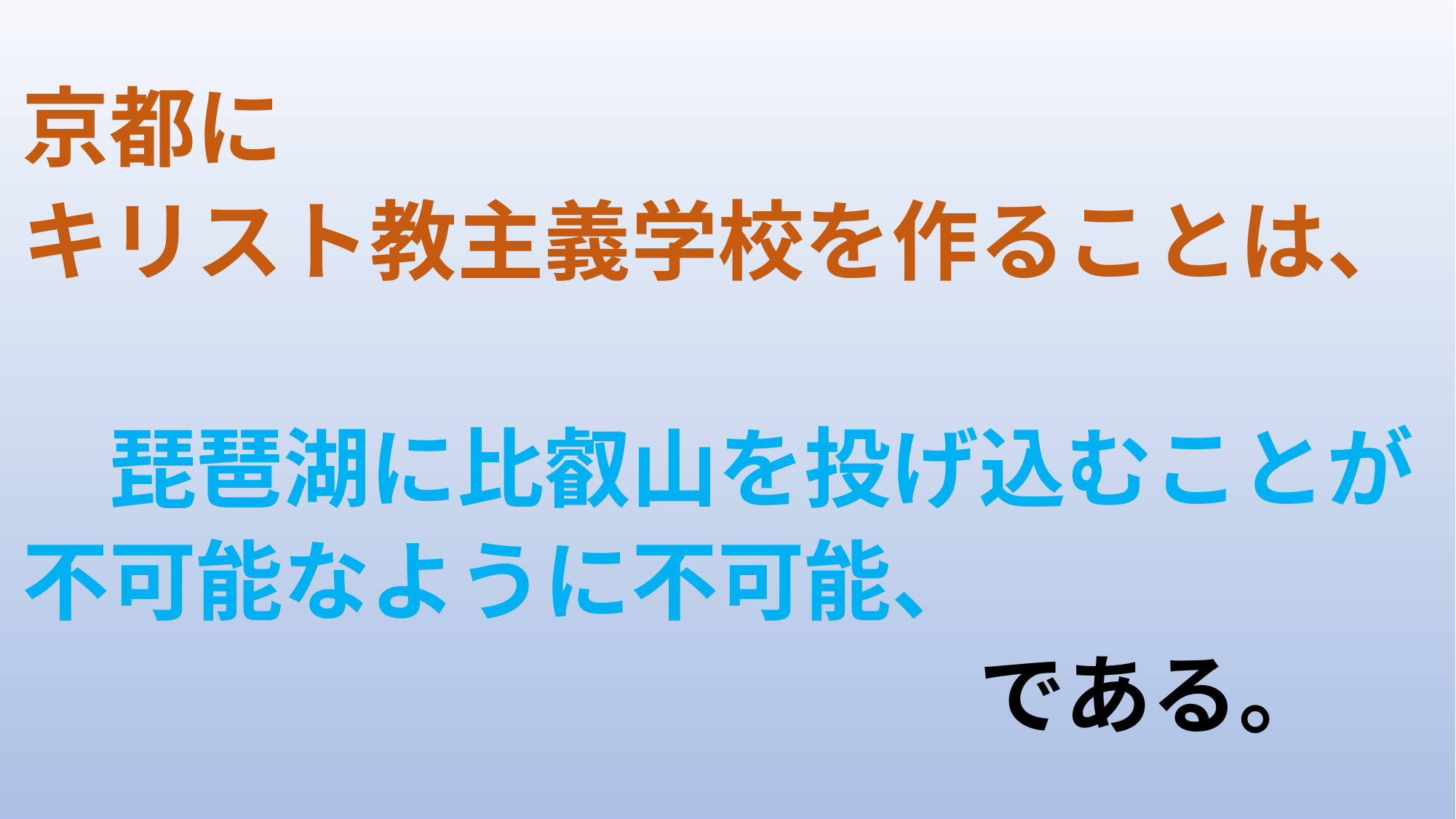

# 京都に キリスト教主義学校を作ることは、 　琵琶湖に比叡山を投げ込むことが不可能なように不可能、 　　　　　　　　　　　である。